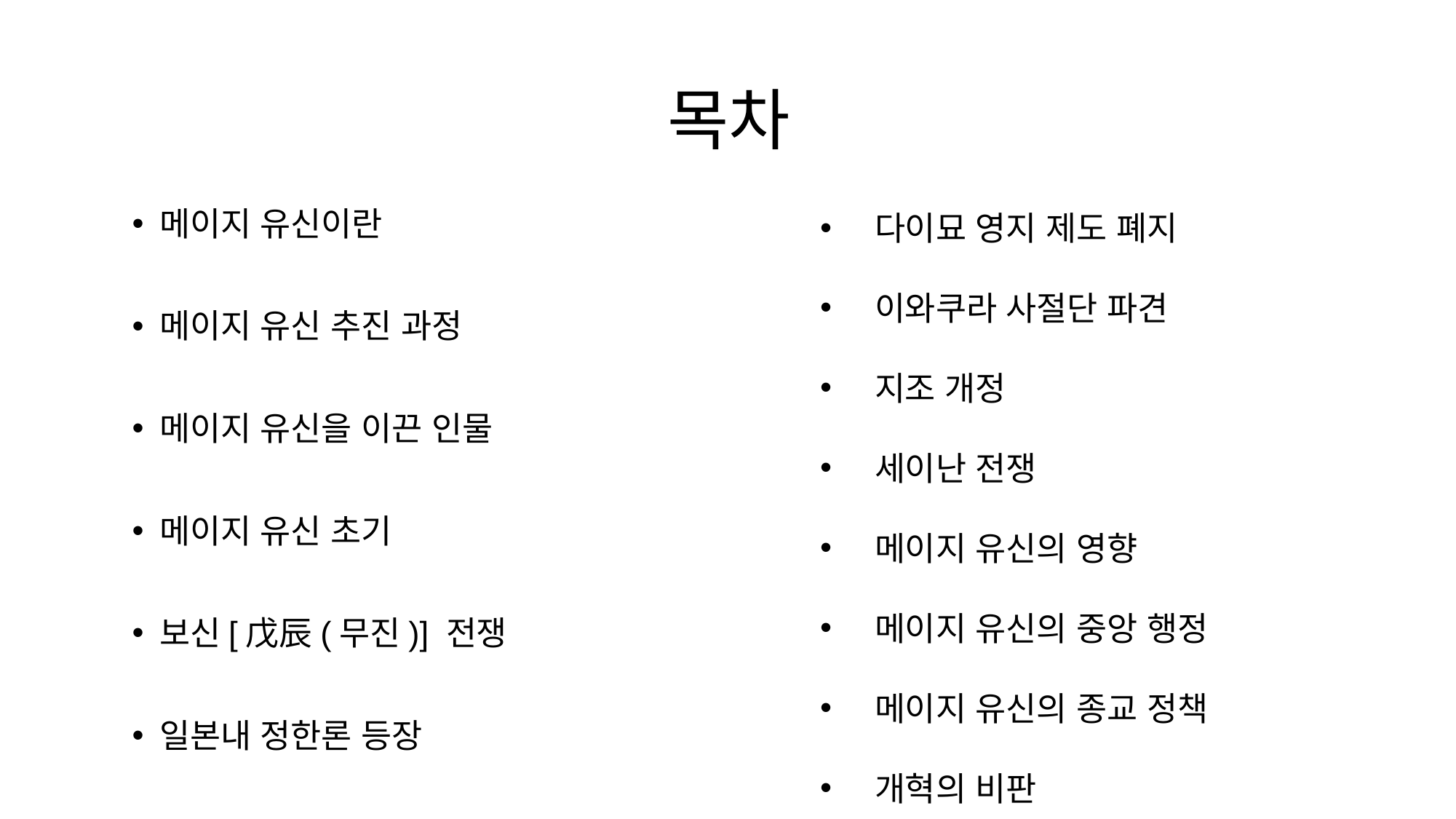

# 목차
메이지 유신이란

메이지 유신 추진 과정

메이지 유신을 이끈 인물

메이지 유신 초기

보신[戊辰(무진)] 전쟁

일본내 정한론 등장
다이묘 영지 제도 폐지

이와쿠라 사절단 파견

지조 개정

세이난 전쟁

메이지 유신의 영향

메이지 유신의 중앙 행정

메이지 유신의 종교 정책

개혁의 비판